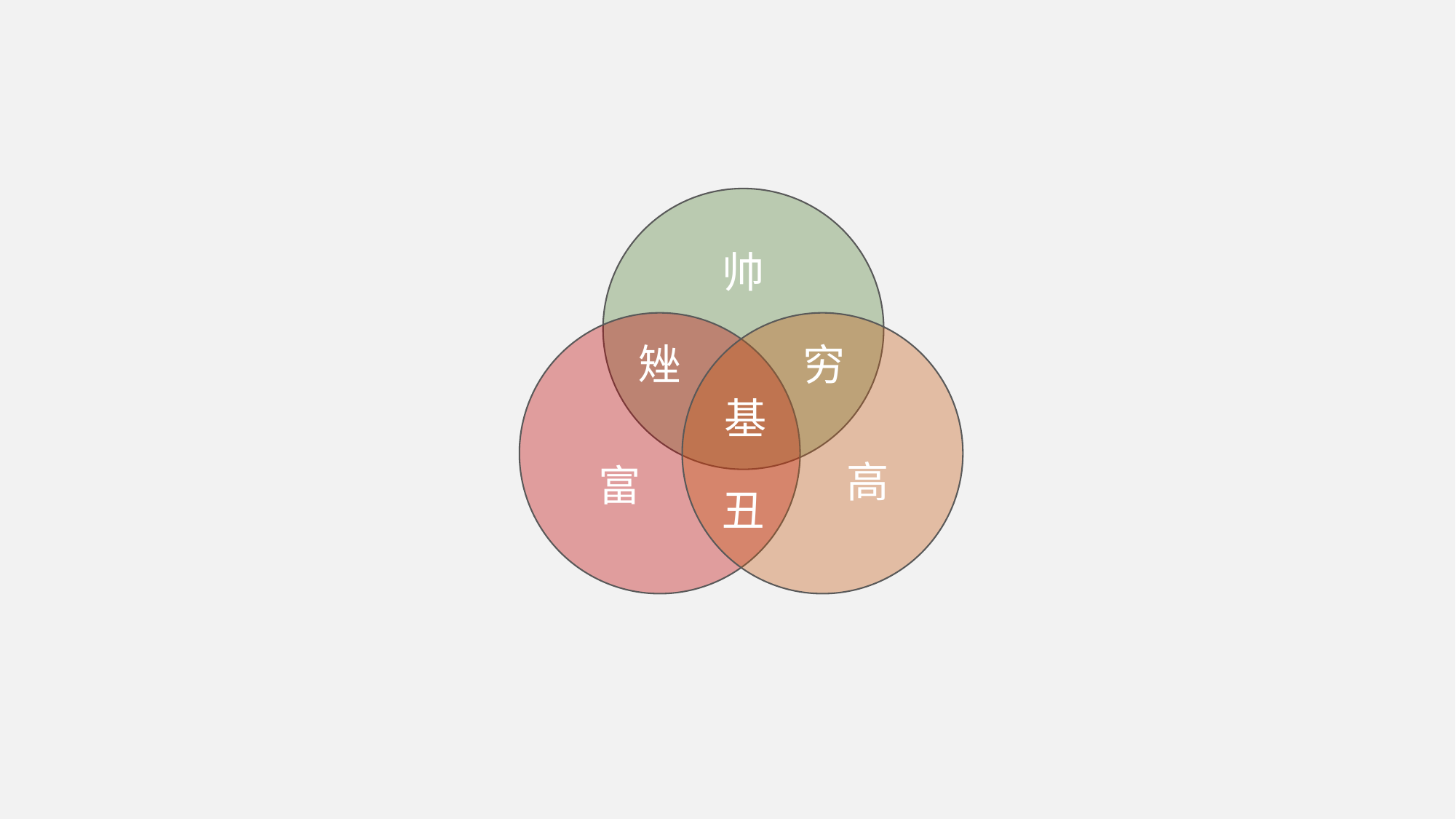

帅

矬
穷
基
高
富
丑